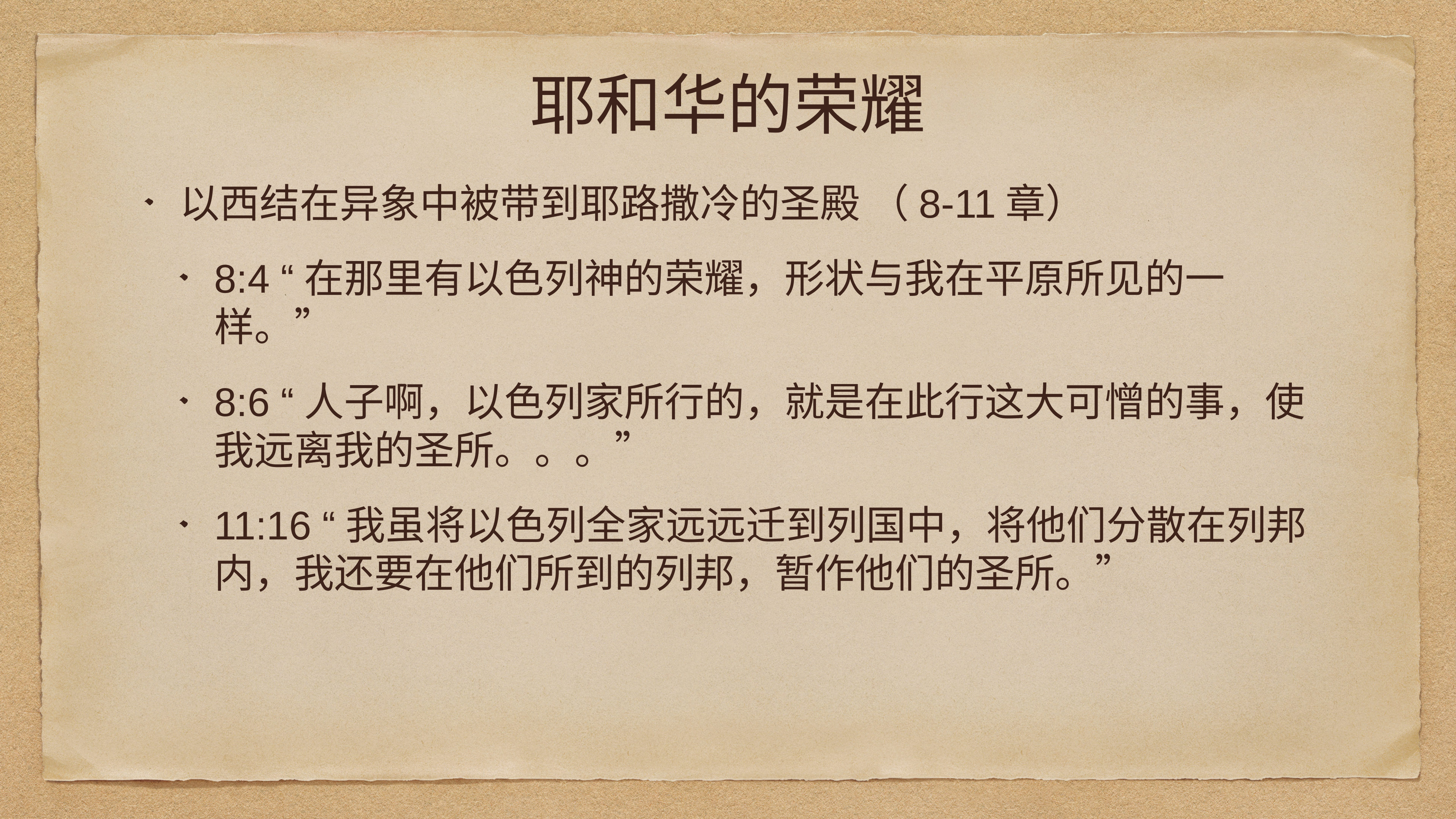

# 耶和华的荣耀
以西结在异象中被带到耶路撒冷的圣殿 （8-11章）
8:4 “在那里有以色列神的荣耀，形状与我在平原所见的一样。”
8:6 “人子啊，以色列家所行的，就是在此行这大可憎的事，使我远离我的圣所。。。”
11:16 “我虽将以色列全家远远迁到列国中，将他们分散在列邦内，我还要在他们所到的列邦，暂作他们的圣所。”